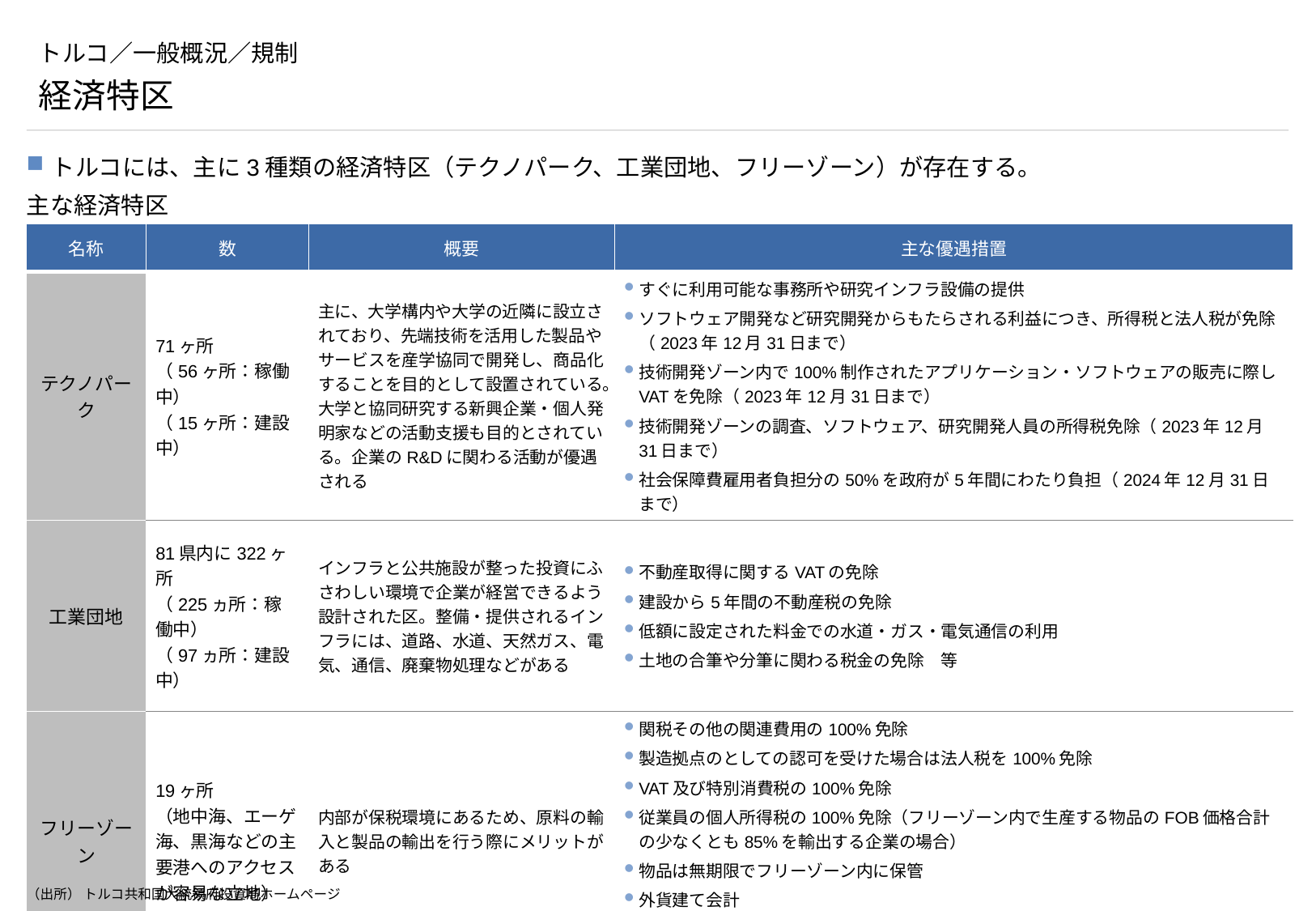

# トルコ／一般概況／規制
経済特区
トルコには、主に3種類の経済特区（テクノパーク、工業団地、フリーゾーン）が存在する。
主な経済特区
| 名称 | 数 | 概要 | 主な優遇措置 |
| --- | --- | --- | --- |
| テクノパーク | 71ヶ所 （56ヶ所：稼働中） （15ヶ所：建設中） | 主に、大学構内や大学の近隣に設立されており、先端技術を活用した製品やサービスを産学協同で開発し、商品化することを目的として設置されている。大学と協同研究する新興企業・個人発明家などの活動支援も目的とされている。企業のR&Dに関わる活動が優遇される | すぐに利用可能な事務所や研究インフラ設備の提供 ソフトウェア開発など研究開発からもたらされる利益につき、所得税と法人税が免除（2023年12月31日まで） 技術開発ゾーン内で100%制作されたアプリケーション・ソフトウェアの販売に際しVATを免除（2023年12月31日まで） 技術開発ゾーンの調査、ソフトウェア、研究開発人員の所得税免除（2023年12月31日まで） 社会保障費雇用者負担分の50%を政府が5年間にわたり負担（2024年12月31日まで） |
| 工業団地 | 81県内に322ヶ所 （225ヵ所：稼働中） （97ヵ所：建設中） | インフラと公共施設が整った投資にふさわしい環境で企業が経営できるよう設計された区。整備・提供されるインフラには、道路、水道、天然ガス、電気、通信、廃棄物処理などがある | 不動産取得に関するVATの免除 建設から5年間の不動産税の免除 低額に設定された料金での水道・ガス・電気通信の利用 土地の合筆や分筆に関わる税金の免除　等 |
| フリーゾーン | 19ヶ所 （地中海、エーゲ海、黒海などの主要港へのアクセスが容易な立地） | 内部が保税環境にあるため、原料の輸入と製品の輸出を行う際にメリットがある | 関税その他の関連費用の100%免除 製造拠点のとしての認可を受けた場合は法人税を100%免除 VAT及び特別消費税の100%免除 従業員の個人所得税の100%免除（フリーゾーン内で生産する物品のFOB価格合計の少なくとも85%を輸出する企業の場合） 物品は無期限でフリーゾーン内に保管 外貨建て会計 企業はフリーゾーンから海外、或いはトルコへ利益を自由に、何らの規制なく移動可能 |
（出所） トルコ共和国大統領府投資局ホームページ